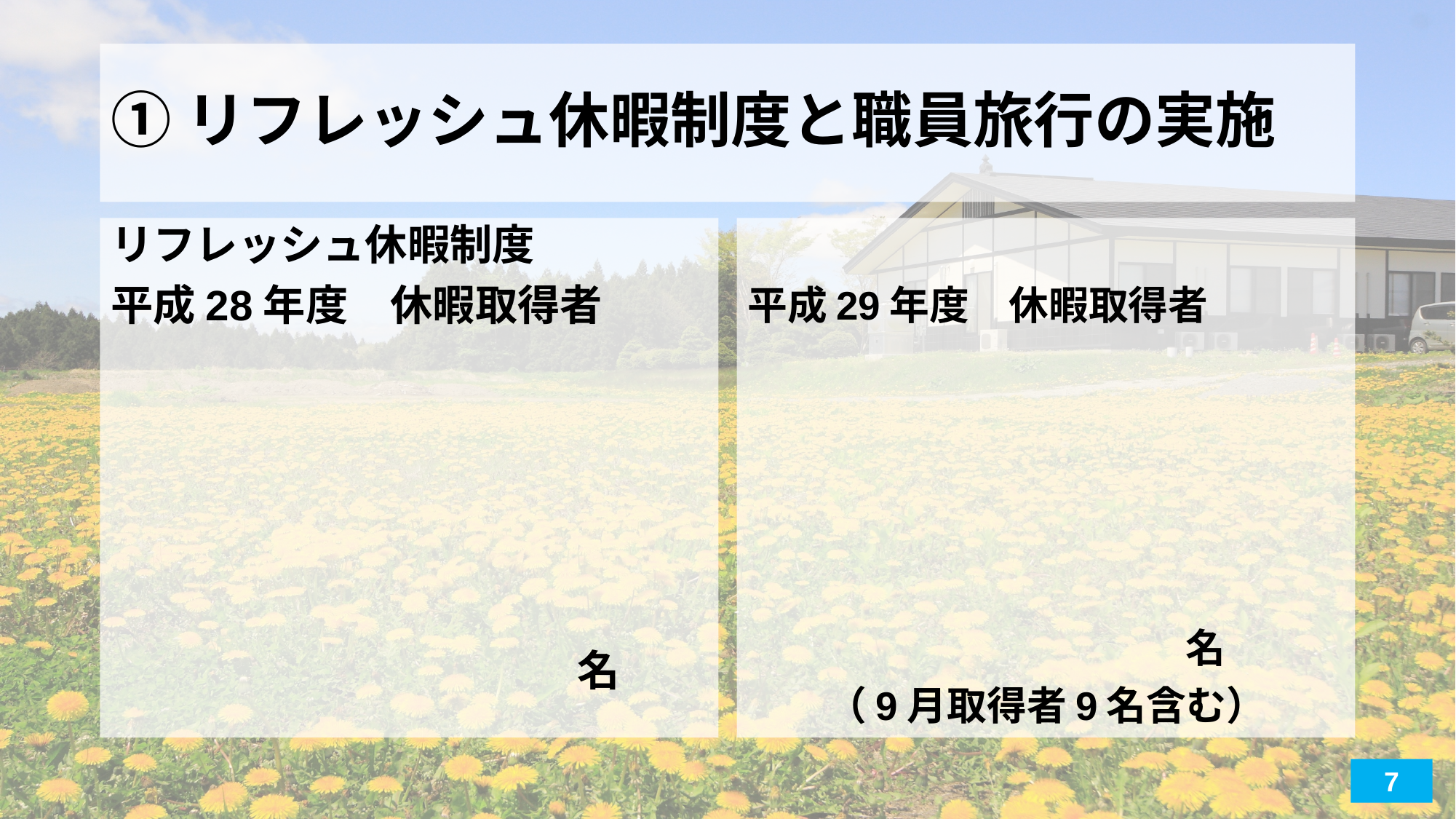

# ①リフレッシュ休暇制度と職員旅行の実施
リフレッシュ休暇制度
平成28年度　休暇取得者

　　　　　　　　　　　名

平成29年度　休暇取得者

　　　　　　　　　　　名
　　（9月取得者9名含む）

7